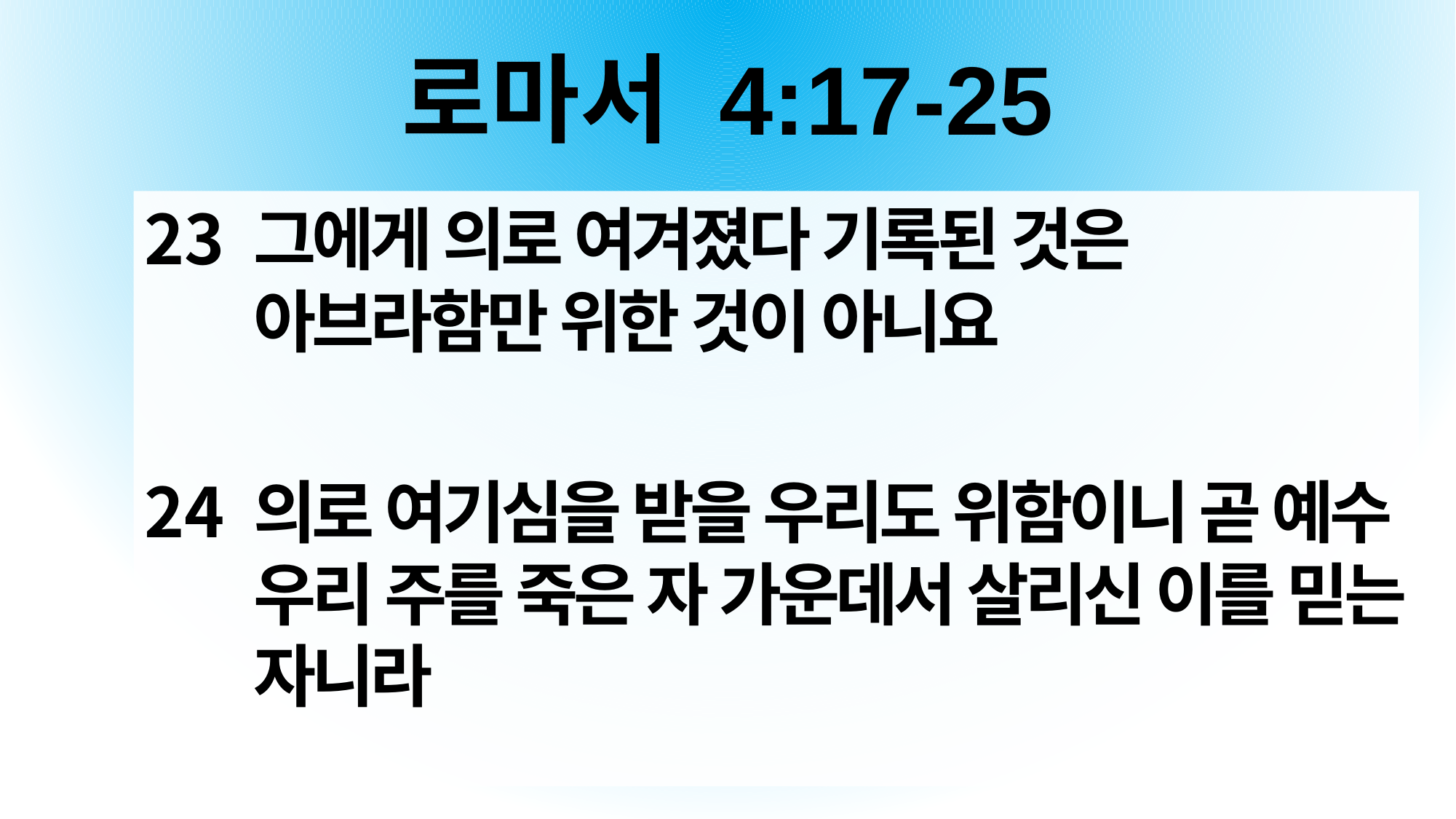

# 로마서 4:17-25
그에게 의로 여겨졌다 기록된 것은 아브라함만 위한 것이 아니요

의로 여기심을 받을 우리도 위함이니 곧 예수 우리 주를 죽은 자 가운데서 살리신 이를 믿는 자니라